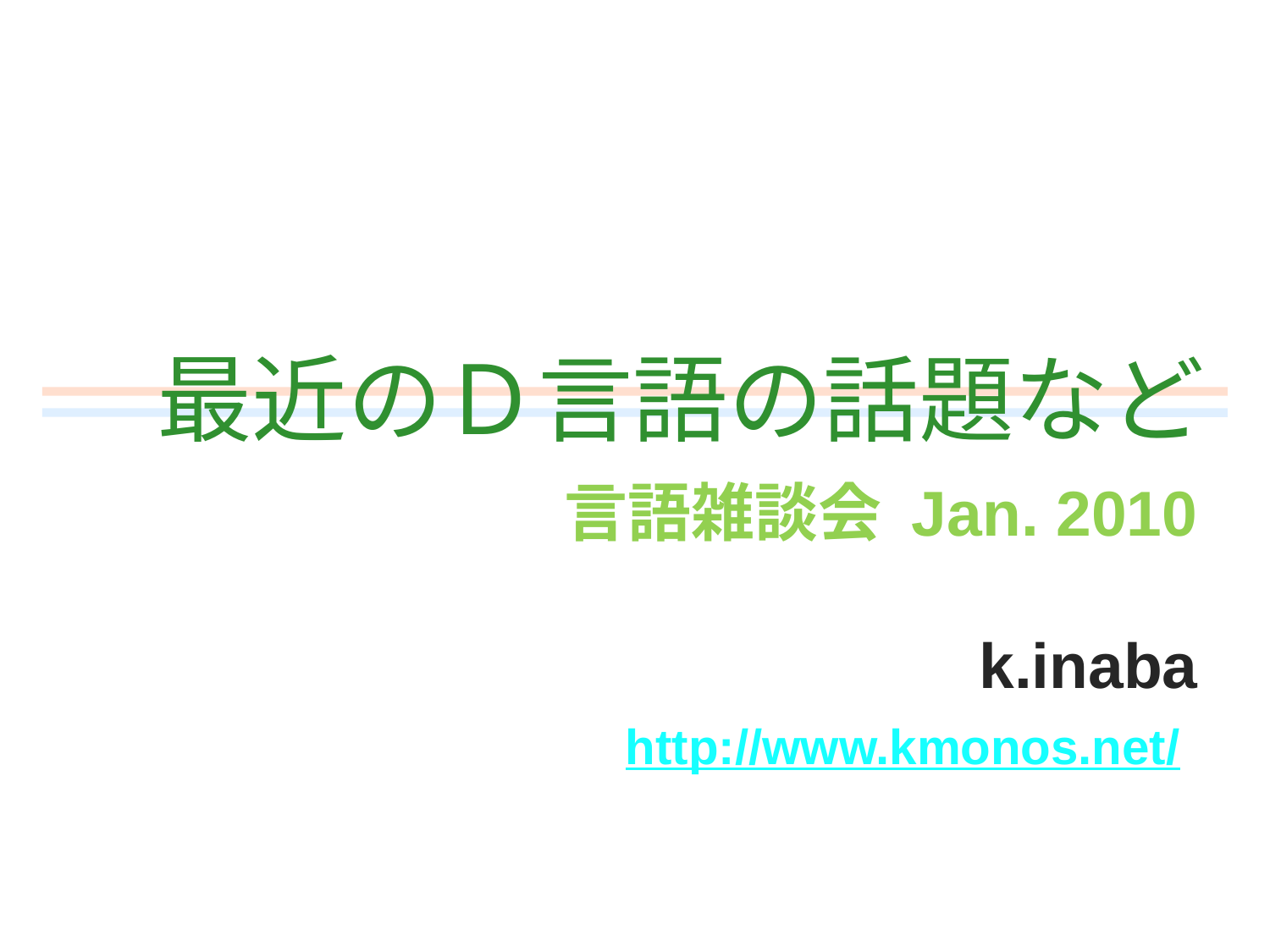

# 最近のＤ言語の話題など
言語雑談会 Jan. 2010

k.inaba
http://www.kmonos.net/